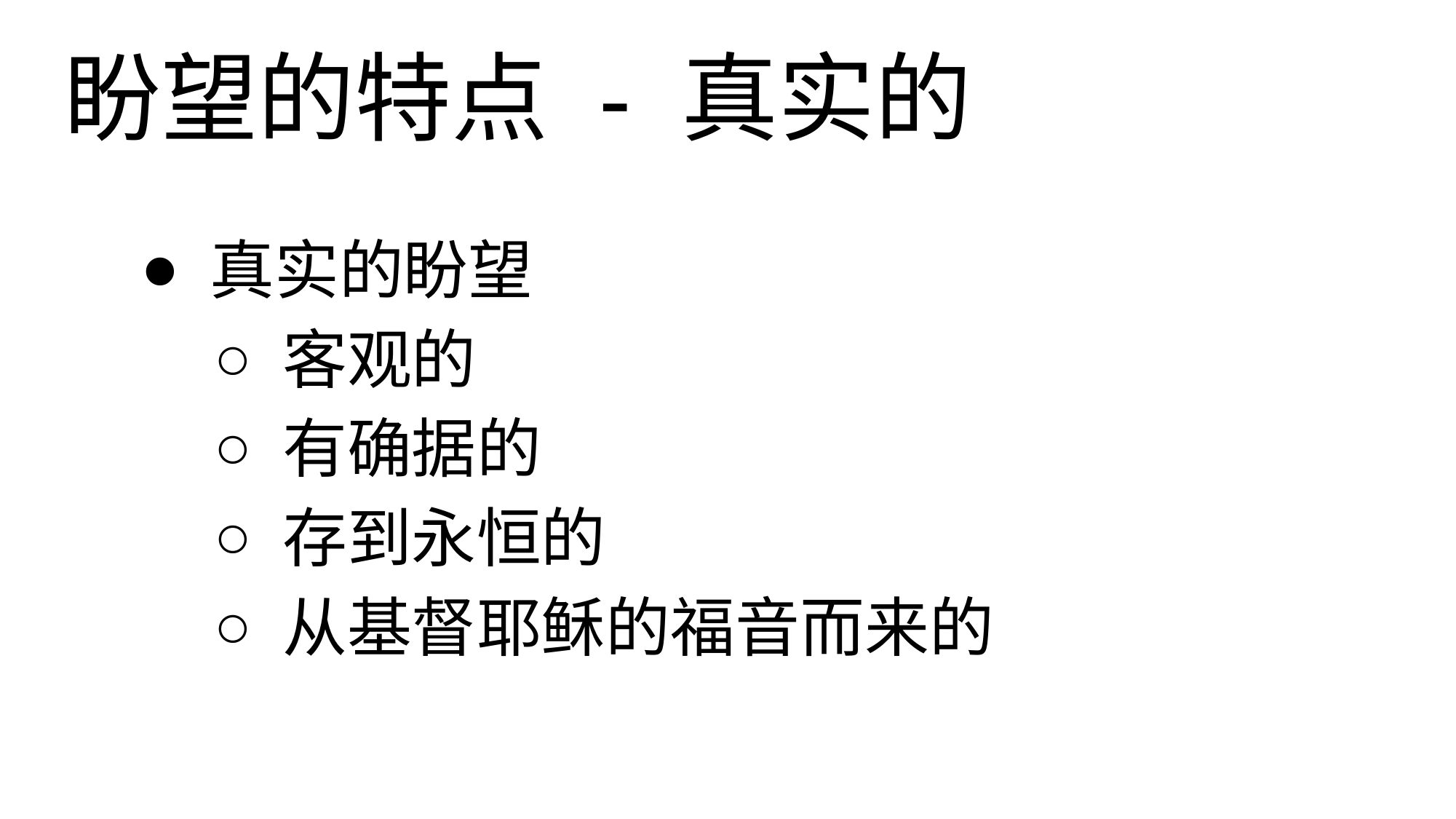

# 盼望的特点 - 真实的
真实的盼望
客观的
有确据的
存到永恒的
从基督耶稣的福音而来的